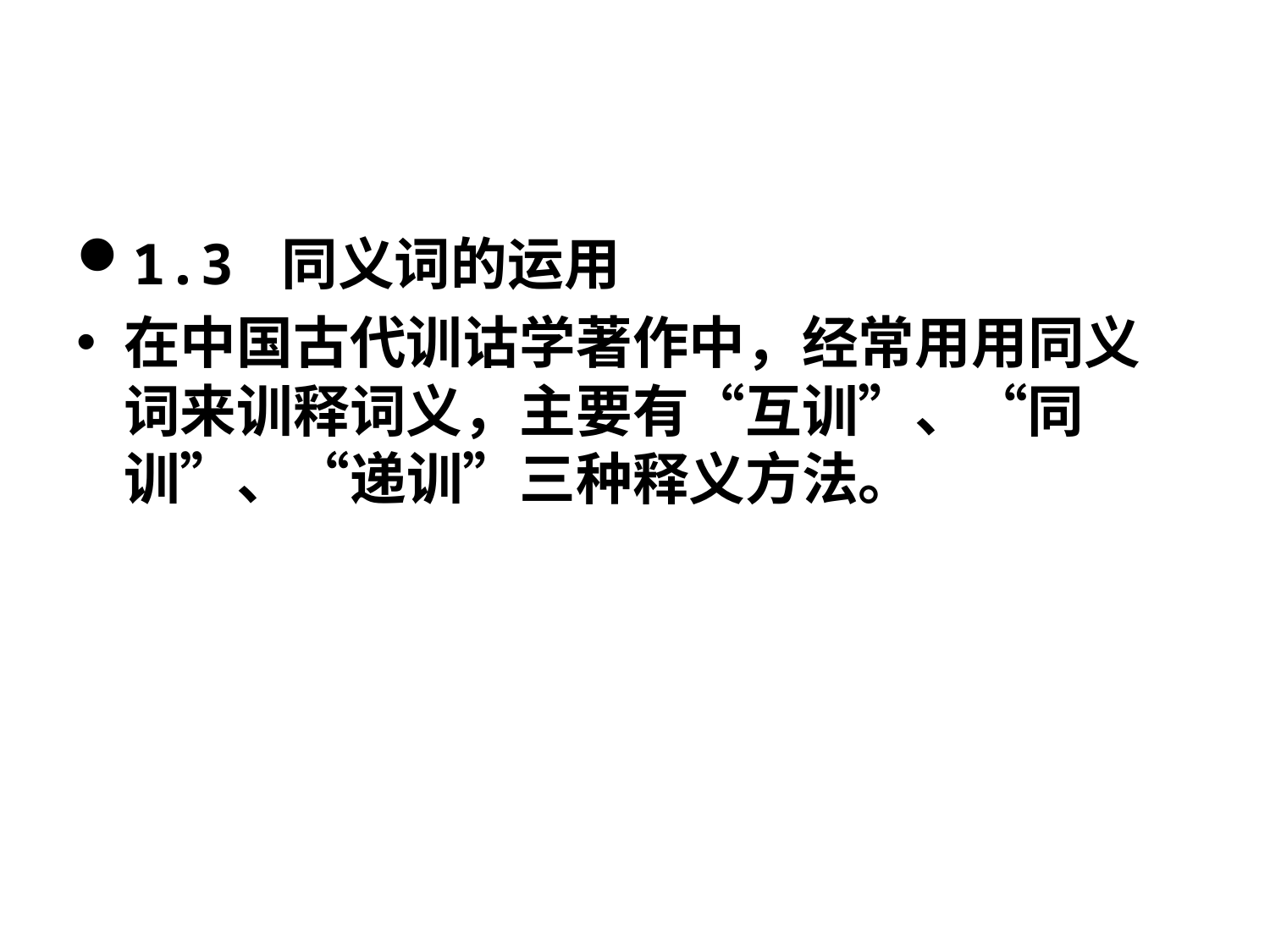

#
1.3 同义词的运用
在中国古代训诂学著作中，经常用用同义词来训释词义，主要有“互训”、“同训”、“递训”三种释义方法。